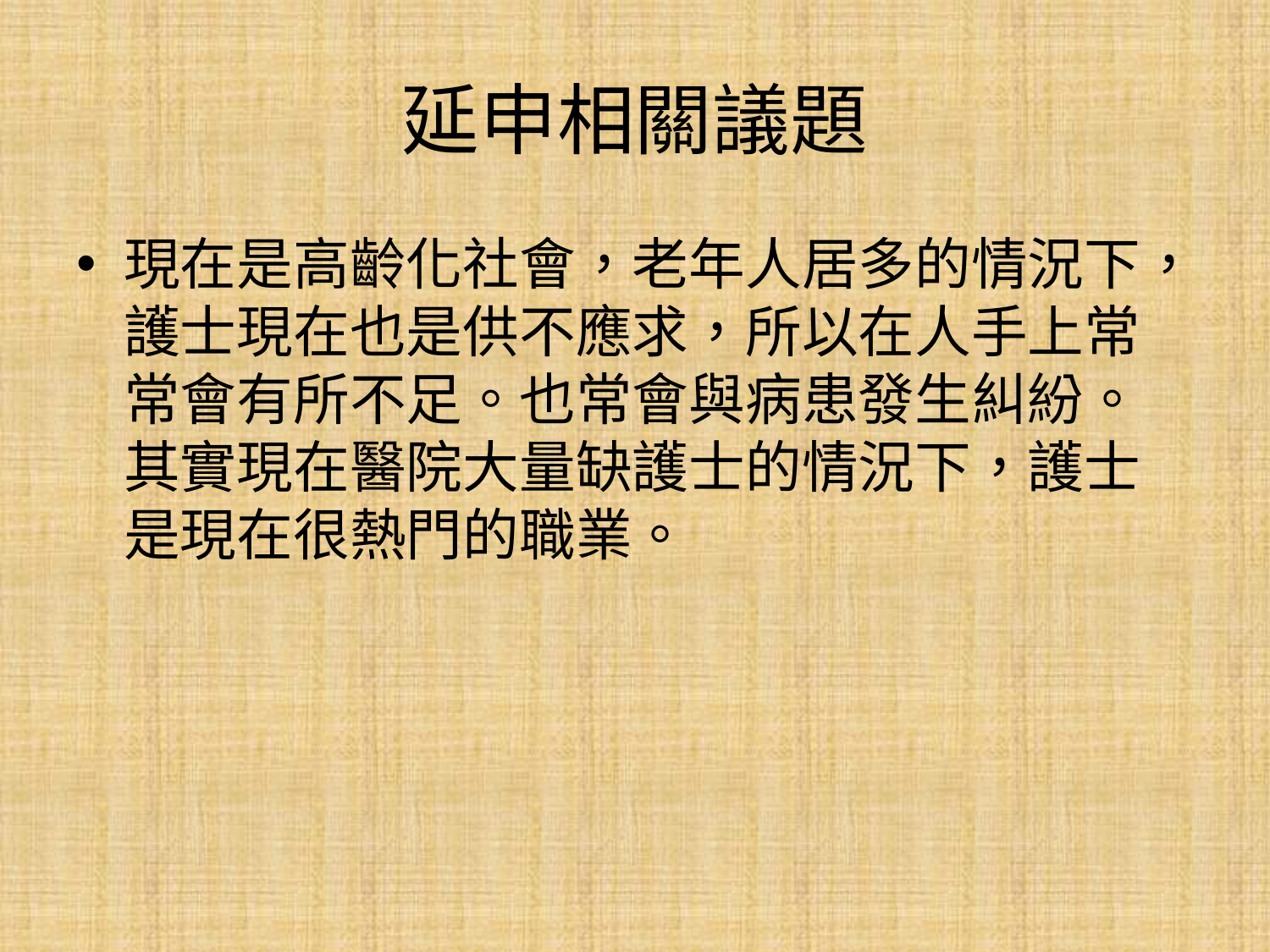

# 延申相關議題
現在是高齡化社會，老年人居多的情況下，護士現在也是供不應求，所以在人手上常常會有所不足。也常會與病患發生糾紛。其實現在醫院大量缺護士的情況下，護士是現在很熱門的職業。